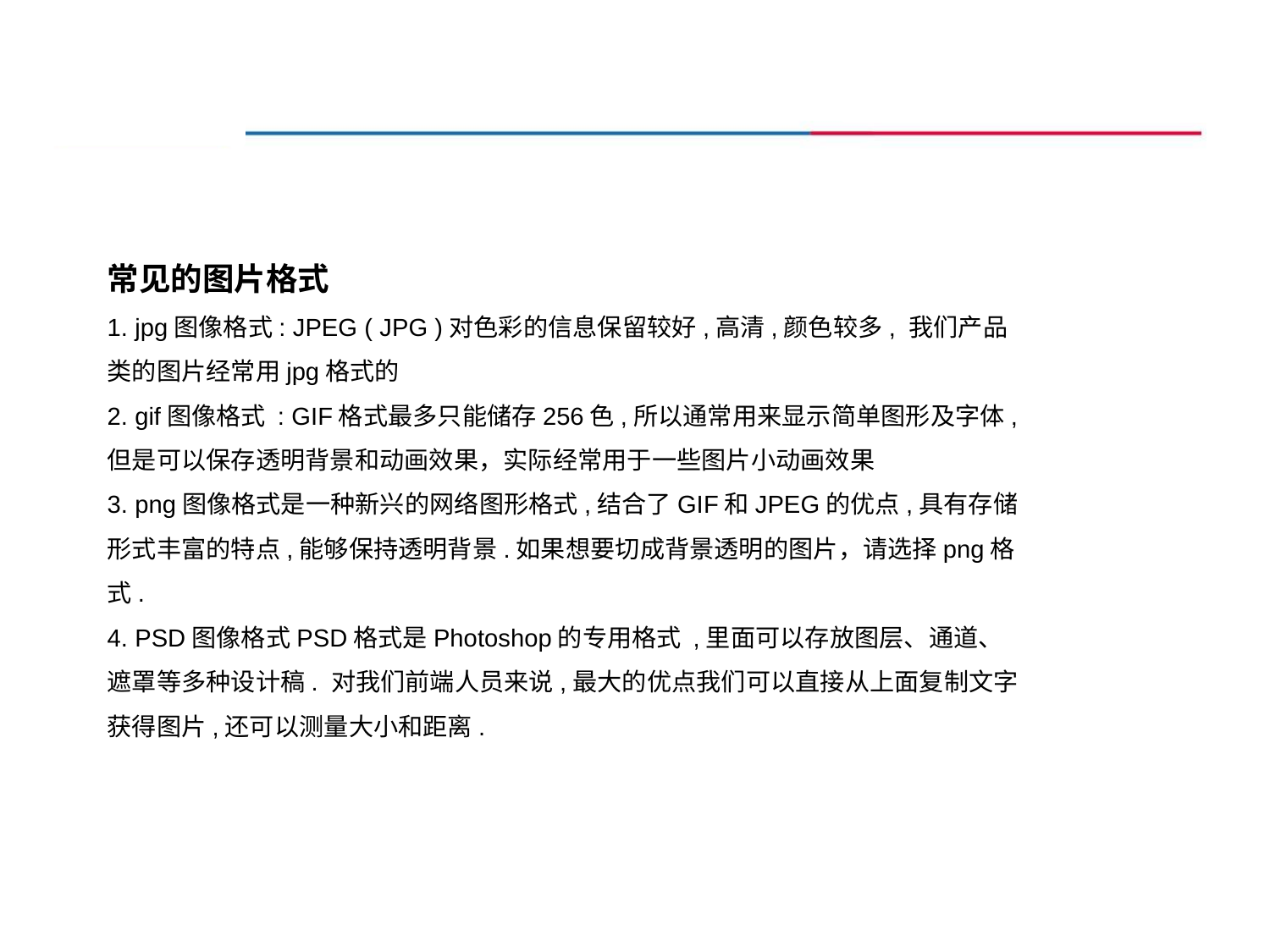

常见的图片格式
1. jpg图像格式: JPEG ( JPG )对色彩的信息保留较好,高清,颜色较多, 我们产品类的图片经常用jpg格式的
2. gif图像格式 : GIF格式最多只能储存256色,所以通常用来显示简单图形及字体,但是可以保存透明背景和动画效果，实际经常用于一些图片小动画效果
3. png图像格式是一种新兴的网络图形格式,结合了GIF和JPEG的优点,具有存储形式丰富的特点,能够保持透明背景.如果想要切成背景透明的图片，请选择png格式.
4. PSD图像格式PSD格式是Photoshop的专用格式 ,里面可以存放图层、通道、遮罩等多种设计稿. 对我们前端人员来说,最大的优点我们可以直接从上面复制文字获得图片,还可以测量大小和距离.